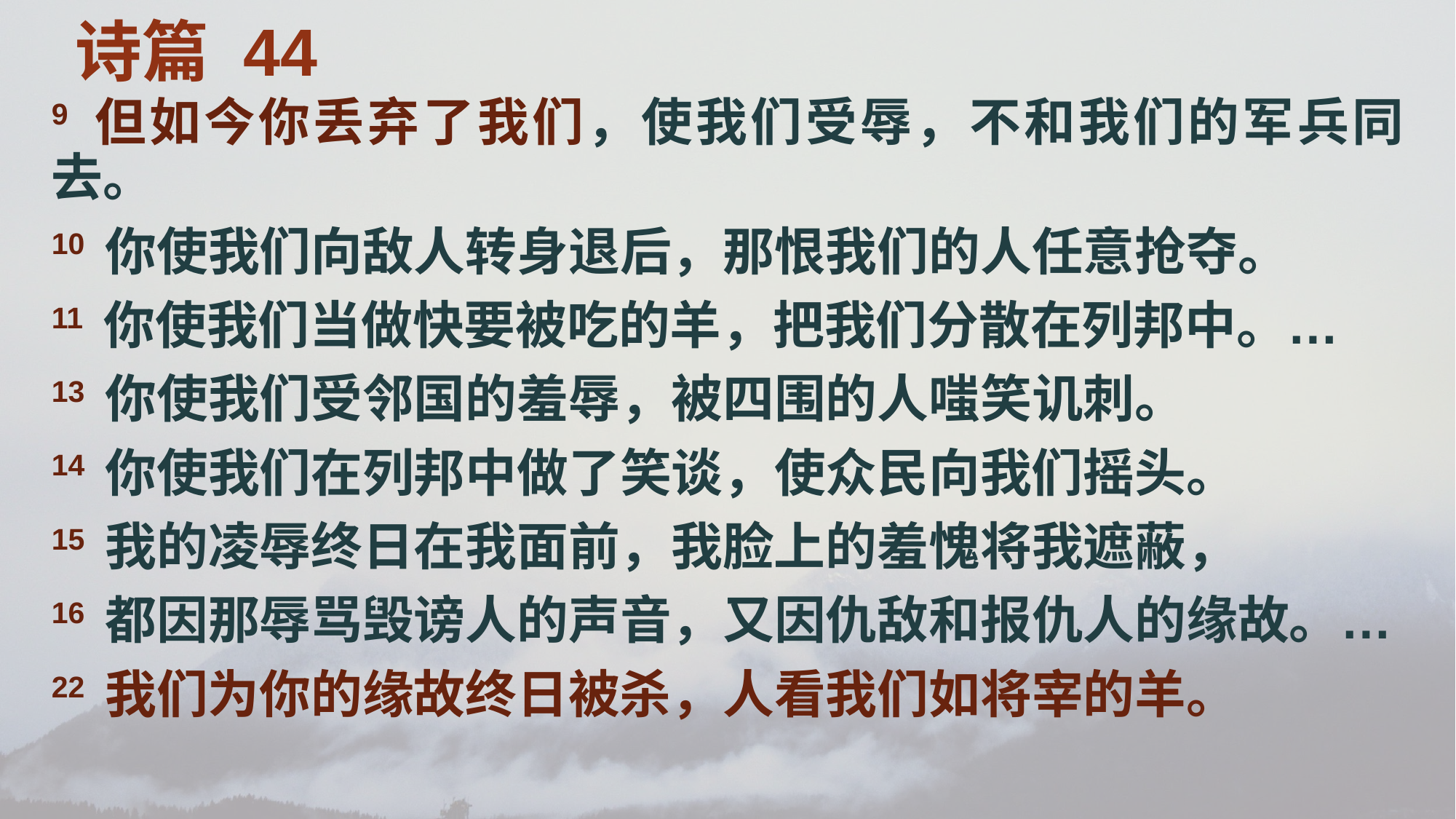

诗篇 44
9 但如今你丢弃了我们，使我们受辱，不和我们的军兵同去。
10 你使我们向敌人转身退后，那恨我们的人任意抢夺。
11 你使我们当做快要被吃的羊，把我们分散在列邦中。…
13 你使我们受邻国的羞辱，被四围的人嗤笑讥刺。
14 你使我们在列邦中做了笑谈，使众民向我们摇头。
15 我的凌辱终日在我面前，我脸上的羞愧将我遮蔽，
16 都因那辱骂毁谤人的声音，又因仇敌和报仇人的缘故。…
22 我们为你的缘故终日被杀，人看我们如将宰的羊。